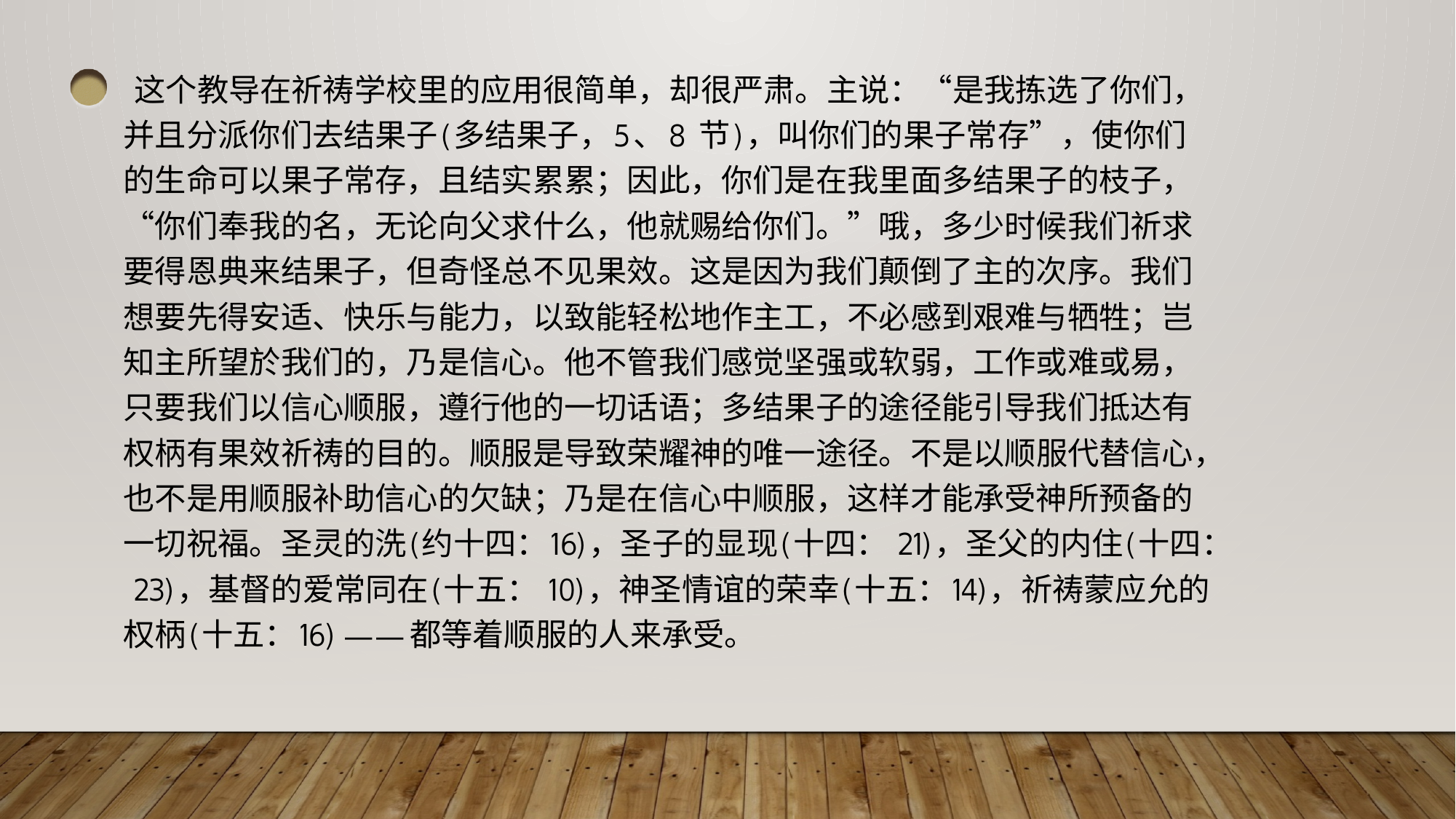

这个教导在祈祷学校里的应用很简单，却很严肃。主说：“是我拣选了你们，并且分派你们去结果子(多结果子，5、8 节)，叫你们的果子常存”，使你们的生命可以果子常存，且结实累累；因此，你们是在我里面多结果子的枝子，“你们奉我的名，无论向父求什么，他就赐给你们。”哦，多少时候我们祈求要得恩典来结果子，但奇怪总不见果效。这是因为我们颠倒了主的次序。我们想要先得安适、快乐与能力，以致能轻松地作主工，不必感到艰难与牺牲；岂知主所望於我们的，乃是信心。他不管我们感觉坚强或软弱，工作或难或易，只要我们以信心顺服，遵行他的一切话语；多结果子的途径能引导我们抵达有权柄有果效祈祷的目的。顺服是导致荣耀神的唯一途径。不是以顺服代替信心，也不是用顺服补助信心的欠缺；乃是在信心中顺服，这样才能承受神所预备的一切祝福。圣灵的洗(约十四：16)，圣子的显现(十四： 21)，圣父的内住(十四： 23)，基督的爱常同在(十五： 10)，神圣情谊的荣幸(十五：14)，祈祷蒙应允的权柄(十五：16) ——都等着顺服的人来承受。